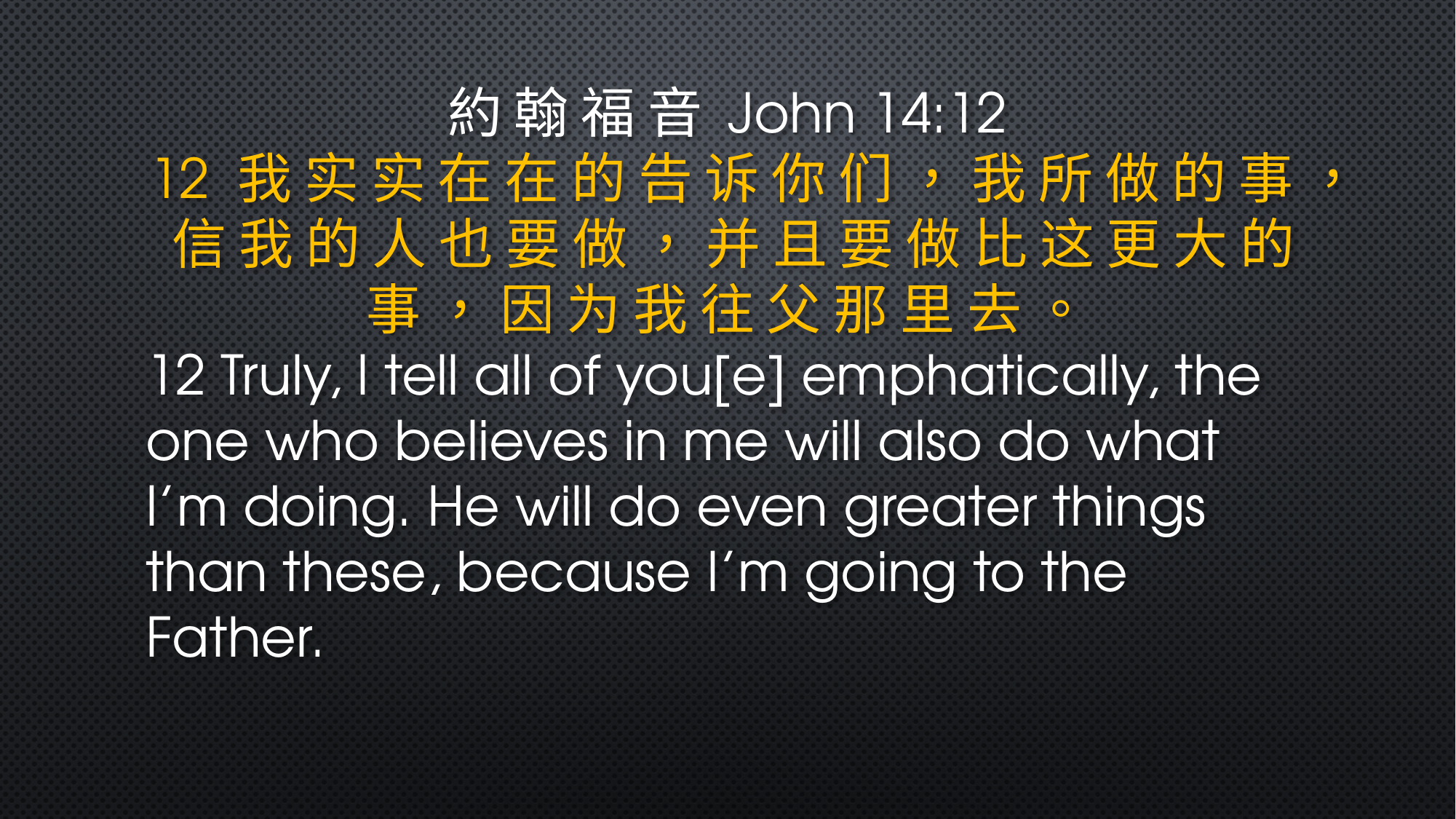

約 翰 福 音 John 14:12
12 我 实 实 在 在 的 告 诉 你 们 ， 我 所 做 的 事 ， 信 我 的 人 也 要 做 ， 并 且 要 做 比 这 更 大 的 事 ， 因 为 我 往 父 那 里 去 。
12 Truly, I tell all of you[e] emphatically, the one who believes in me will also do what I’m doing. He will do even greater things than these, because I’m going to the Father.